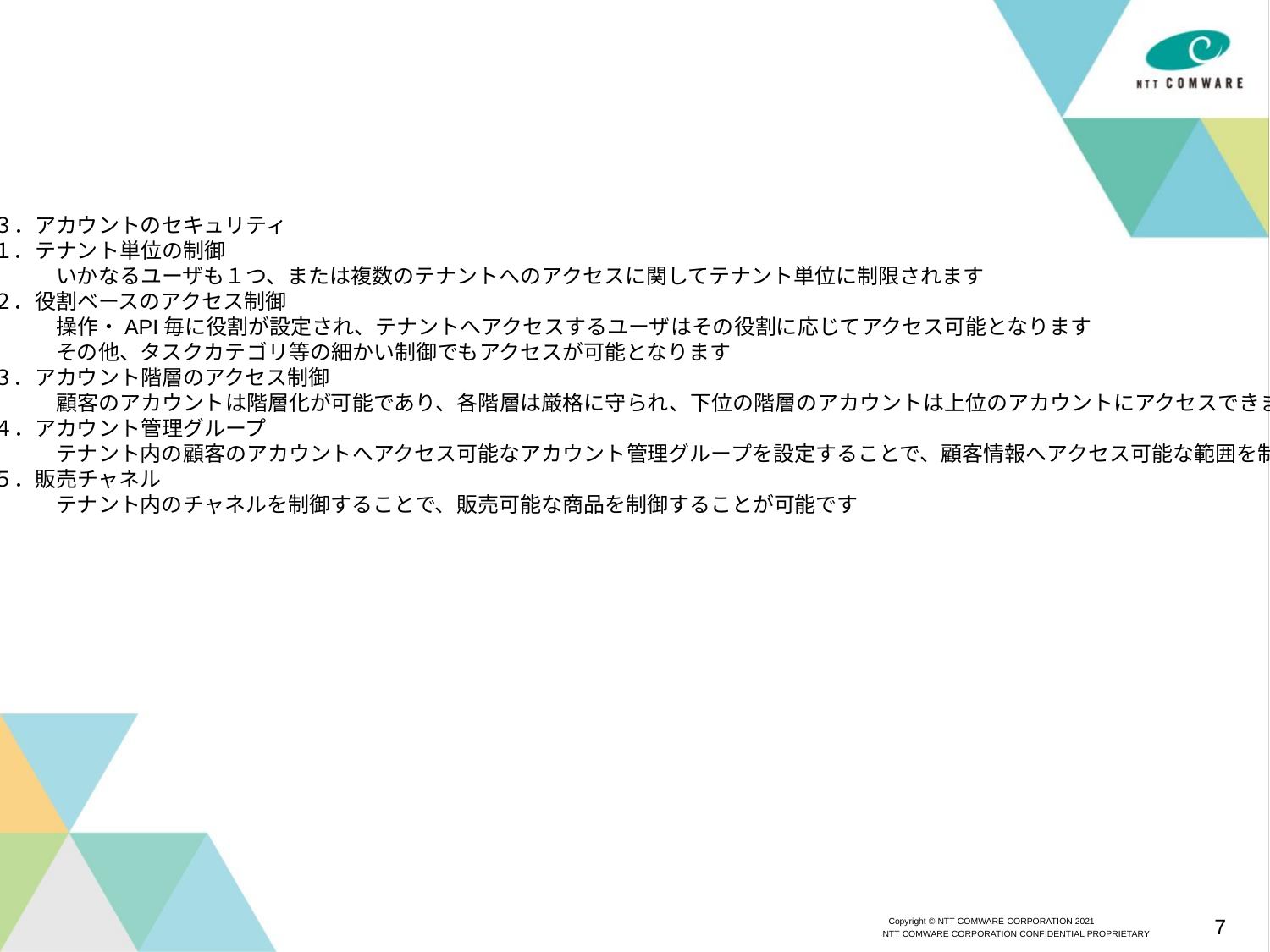

５－３．アカウントのセキュリティ
　　　１．テナント単位の制御
　　　　　　いかなるユーザも１つ、または複数のテナントへのアクセスに関してテナント単位に制限されます
　　　２．役割ベースのアクセス制御
　　　　　　操作・API毎に役割が設定され、テナントへアクセスするユーザはその役割に応じてアクセス可能となります
　　　　　　その他、タスクカテゴリ等の細かい制御でもアクセスが可能となります
　　　３．アカウント階層のアクセス制御
　　　　　　顧客のアカウントは階層化が可能であり、各階層は厳格に守られ、下位の階層のアカウントは上位のアカウントにアクセスできません
　　　４．アカウント管理グループ
　　　　　　テナント内の顧客のアカウントへアクセス可能なアカウント管理グループを設定することで、顧客情報へアクセス可能な範囲を制御できます
　　　５．販売チャネル
　　　　　　テナント内のチャネルを制御することで、販売可能な商品を制御することが可能です

7